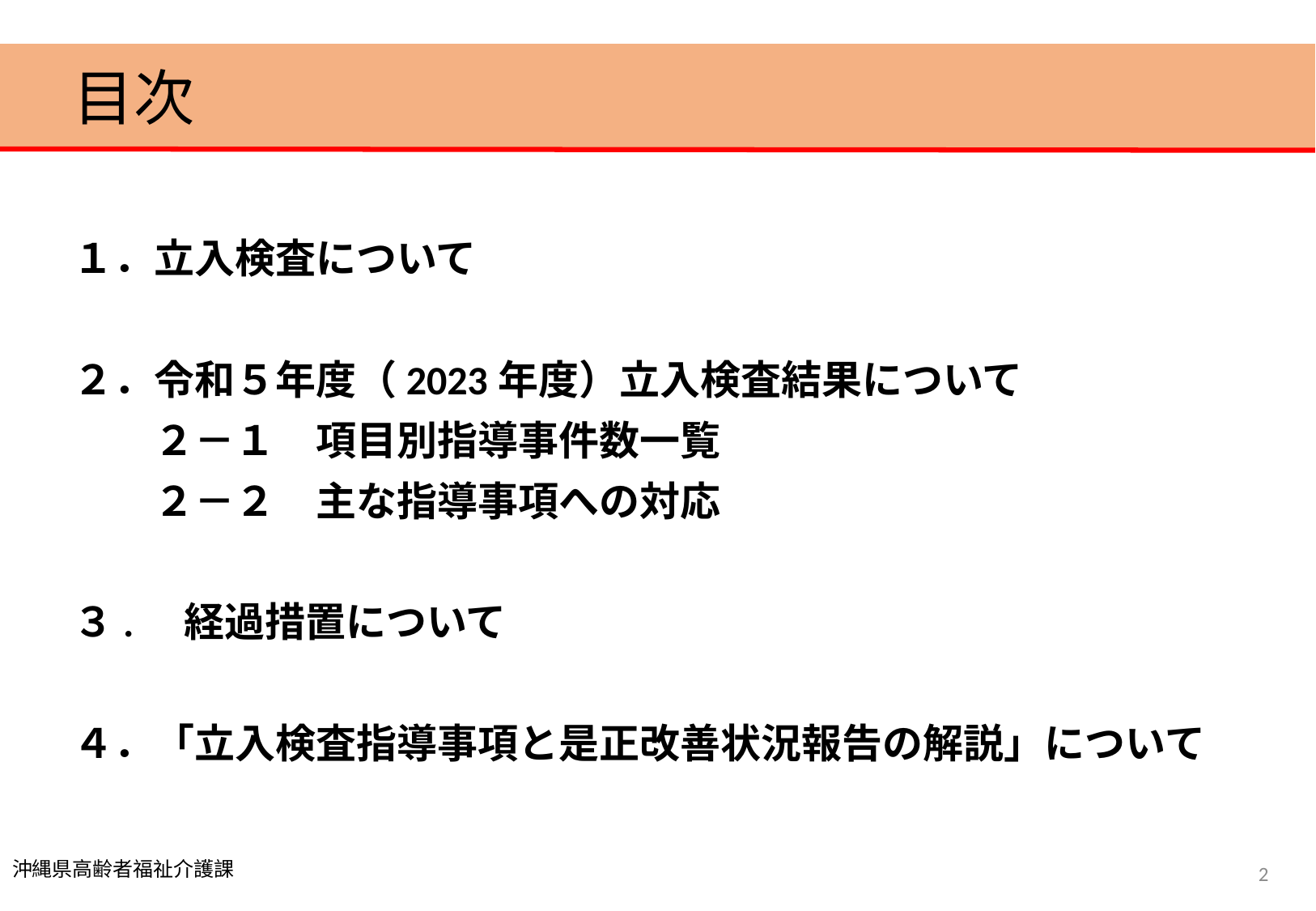

# 目次
１．立入検査について

２．令和５年度（2023年度）立入検査結果について
　　２－１　項目別指導事件数一覧
　　２－２　主な指導事項への対応

３.　経過措置について

４．「立入検査指導事項と是正改善状況報告の解説」について
沖縄県高齢者福祉介護課
2